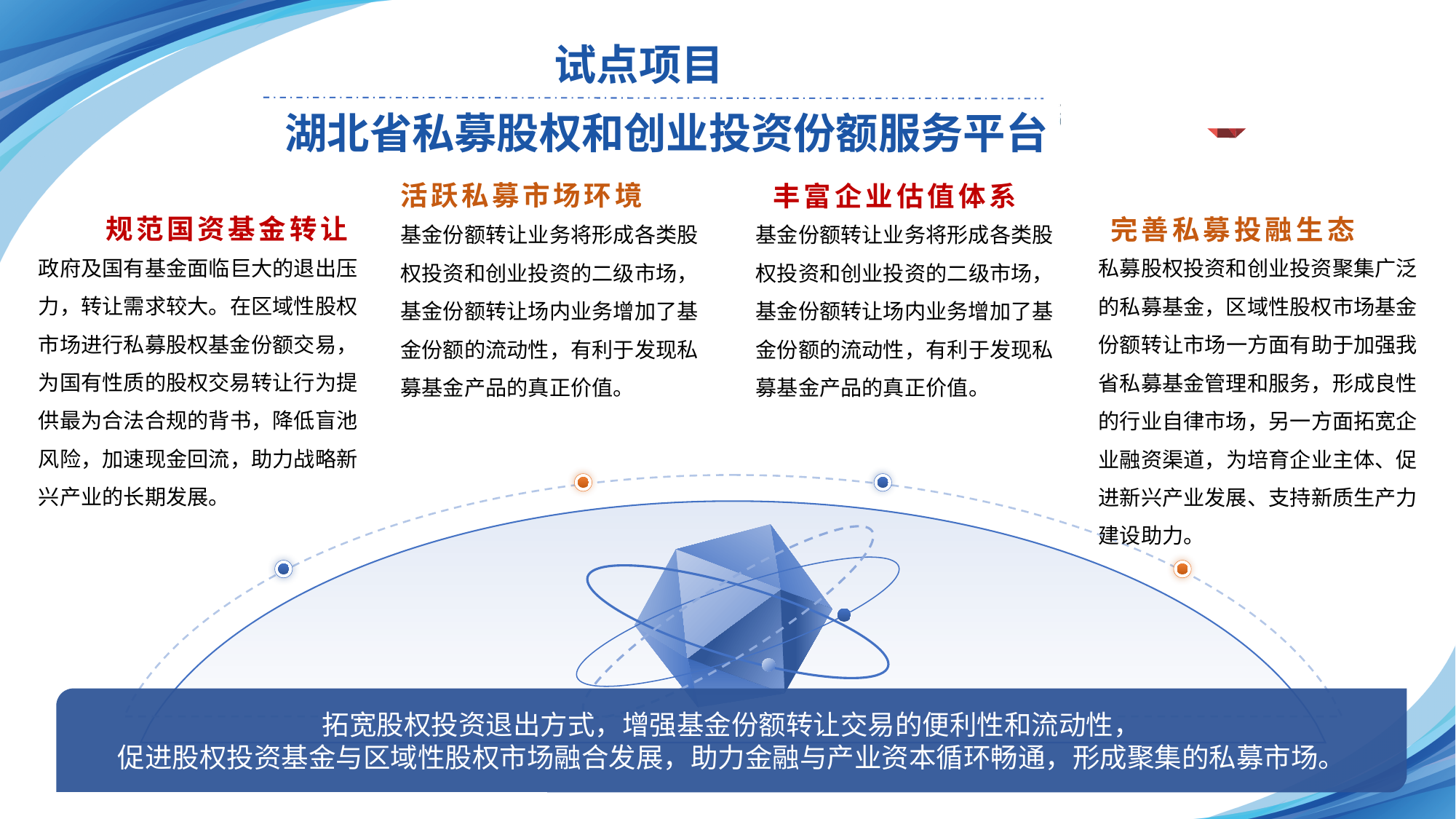

试点项目
湖北省私募股权和创业投资份额服务平台

活跃私募市场环境
丰富企业估值体系
规范国资基金转让
完善私募投融生态
基金份额转让业务将形成各类股权投资和创业投资的二级市场，基金份额转让场内业务增加了基金份额的流动性，有利于发现私募基金产品的真正价值。
基金份额转让业务将形成各类股权投资和创业投资的二级市场，基金份额转让场内业务增加了基金份额的流动性，有利于发现私募基金产品的真正价值。
政府及国有基金面临巨大的退出压力，转让需求较大。在区域性股权市场进行私募股权基金份额交易，为国有性质的股权交易转让行为提供最为合法合规的背书，降低盲池风险，加速现金回流，助力战略新兴产业的长期发展。
私募股权投资和创业投资聚集广泛的私募基金，区域性股权市场基金份额转让市场一方面有助于加强我省私募基金管理和服务，形成良性的行业自律市场，另一方面拓宽企业融资渠道，为培育企业主体、促进新兴产业发展、支持新质生产力建设助力。

拓宽股权投资退出方式，增强基金份额转让交易的便利性和流动性，
促进股权投资基金与区域性股权市场融合发展，助力金融与产业资本循环畅通，形成聚集的私募市场。